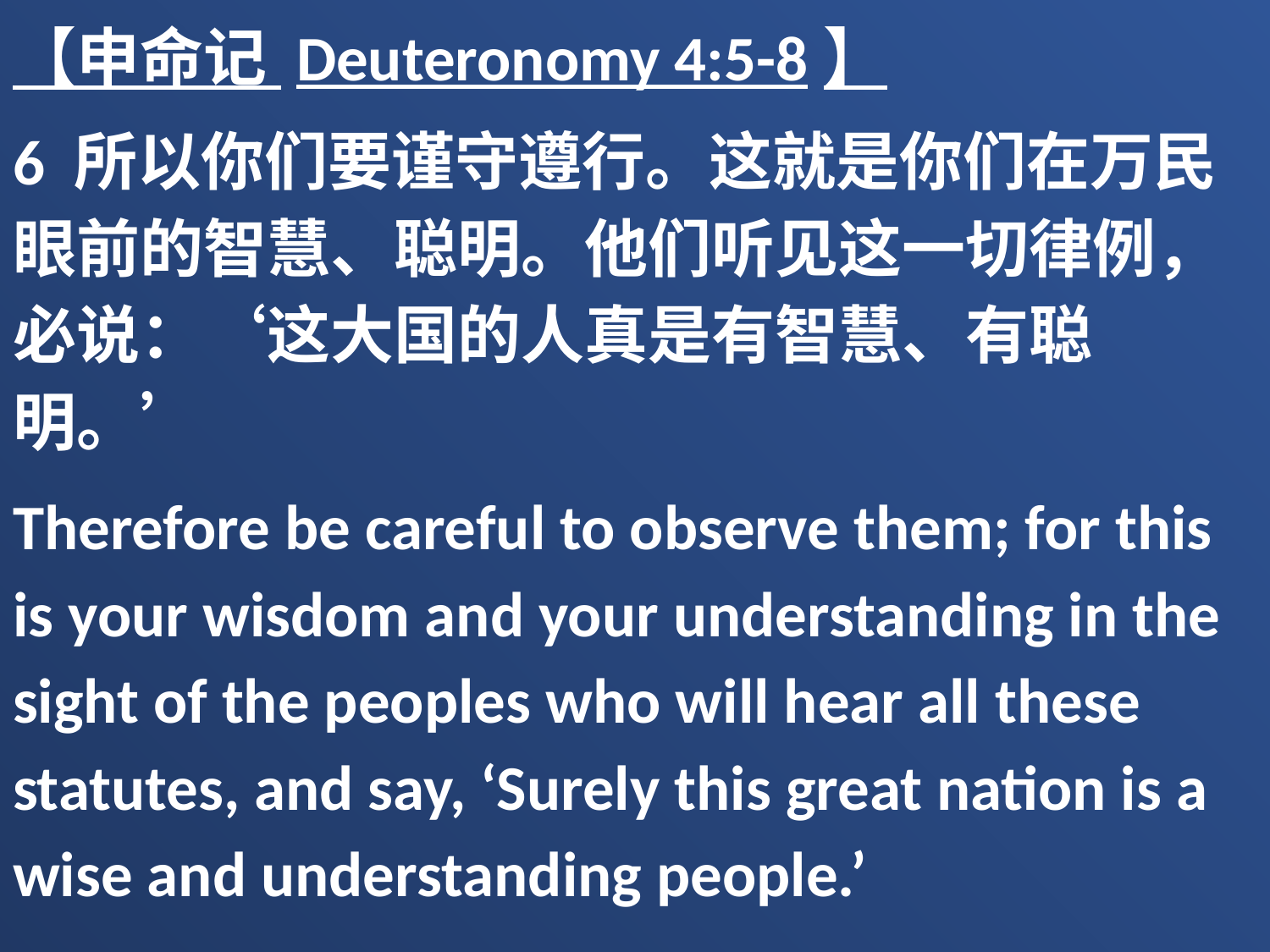

【申命记 Deuteronomy 4:5-8】
6 所以你们要谨守遵行。这就是你们在万民眼前的智慧、聪明。他们听见这一切律例，必说：‘这大国的人真是有智慧、有聪明。’
Therefore be careful to observe them; for this is your wisdom and your understanding in the sight of the peoples who will hear all these statutes, and say, ‘Surely this great nation is a wise and understanding people.’